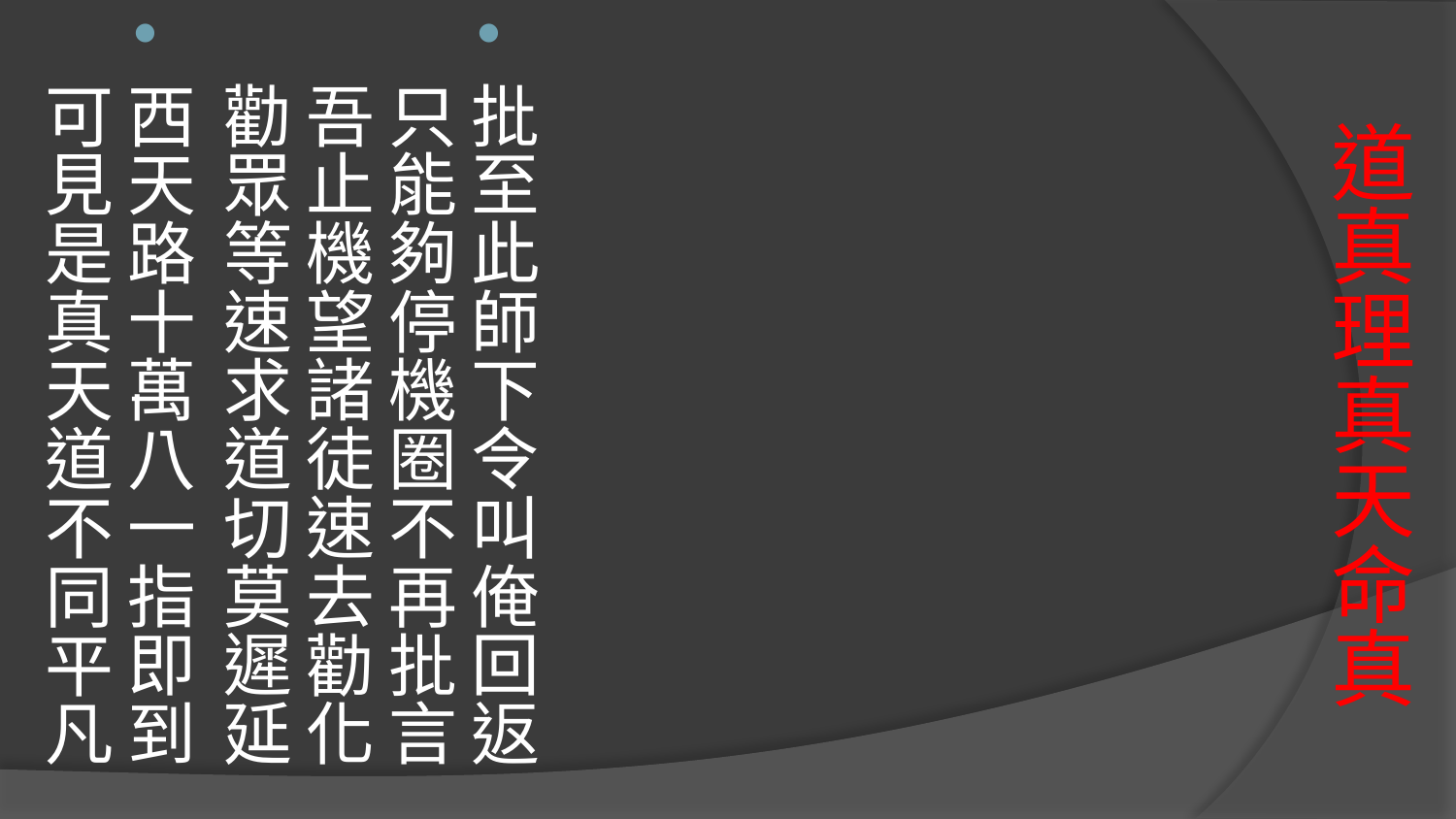

批至此師下令叫俺回返只能夠停機圈不再批言吾止機望諸徒速去勸化勸眾等速求道切莫遲延
西天路十萬八一指即到可見是真天道不同平凡
# 道真理真天命真